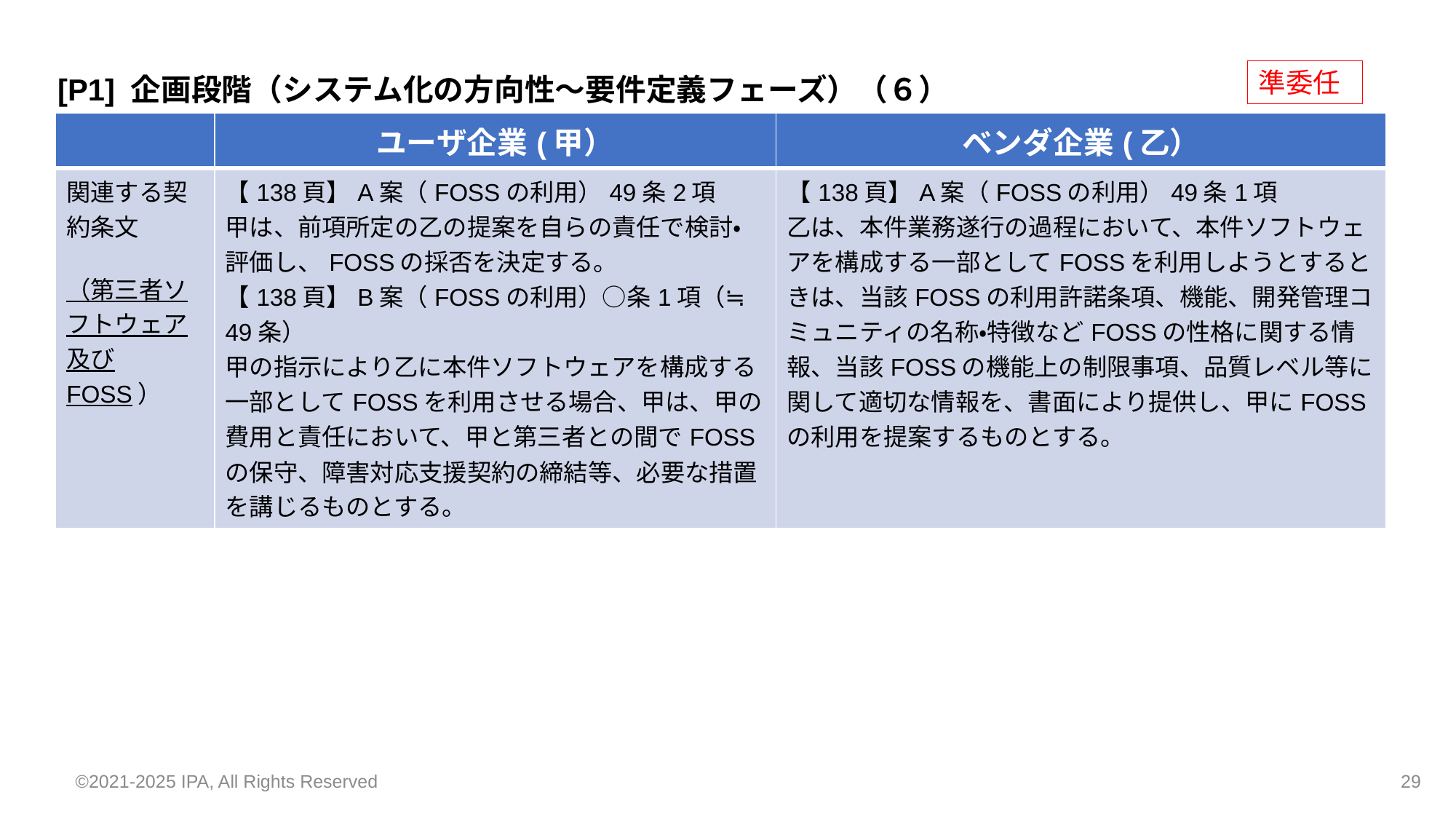

準委任
[P1] 企画段階（システム化の方向性～要件定義フェーズ）（６）
|  | ユーザ企業(甲） | ベンダ企業(乙） |
| --- | --- | --- |
| 関連する契約条文 （第三者ソフトウェア 及びFOSS） | 【138頁】A案（FOSSの利用）49条2項 甲は、前項所定の乙の提案を自らの責任で検討・評価し、FOSSの採否を決定する。 【138頁】B案（FOSSの利用）○条1項（≒49条） 甲の指示により乙に本件ソフトウェアを構成する一部としてFOSSを利用させる場合、甲は、甲の費用と責任において、甲と第三者との間でFOSSの保守、障害対応支援契約の締結等、必要な措置を講じるものとする。 | 【138頁】A案（FOSSの利用）49条1項 乙は、本件業務遂行の過程において、本件ソフトウェアを構成する一部としてFOSSを利用しようとするときは、当該FOSSの利用許諾条項、機能、開発管理コミュニティの名称・特徴などFOSSの性格に関する情報、当該FOSSの機能上の制限事項、品質レベル等に関して適切な情報を、書面により提供し、甲にFOSSの利用を提案するものとする。 |
©2021-2025 IPA, All Rights Reserved
29